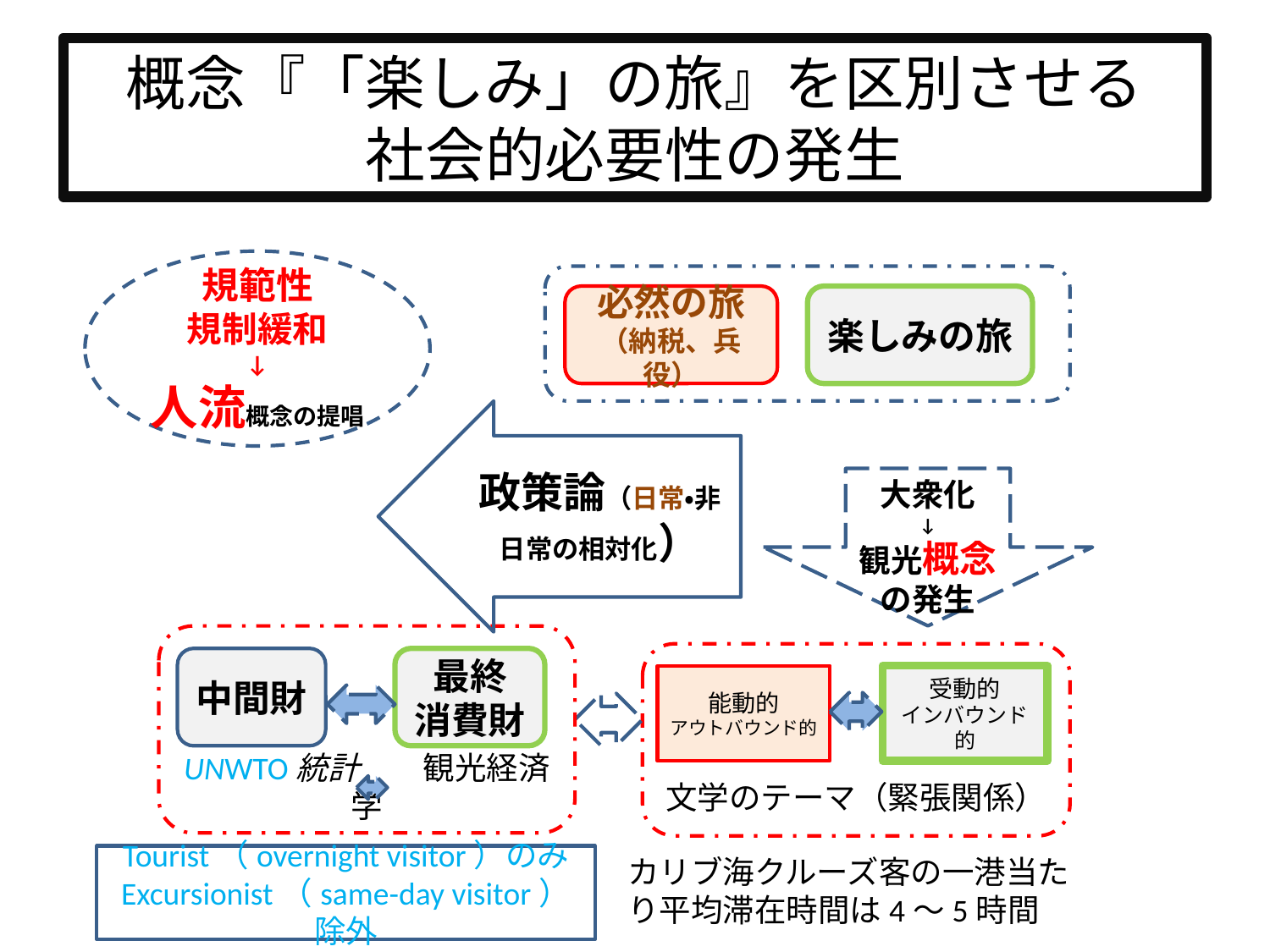

# 概念『「楽しみ」の旅』を区別させる 社会的必要性の発生
規範性
規制緩和
↓
人流概念の提唱

必然の旅
（納税、兵役）
楽しみの旅
政策論（日常・非日常の相対化）

大衆化
↓
観光概念の発生

UNWTO統計　　観光経済学

文学のテーマ（緊張関係）
中間財
最終
消費財
能動的
アウトバウンド的
受動的
インバウンド的

Tourist（overnight visitor）のみ
Excursionist（same-day visitor）除外
カリブ海クルーズ客の一港当たり平均滞在時間は4～5時間